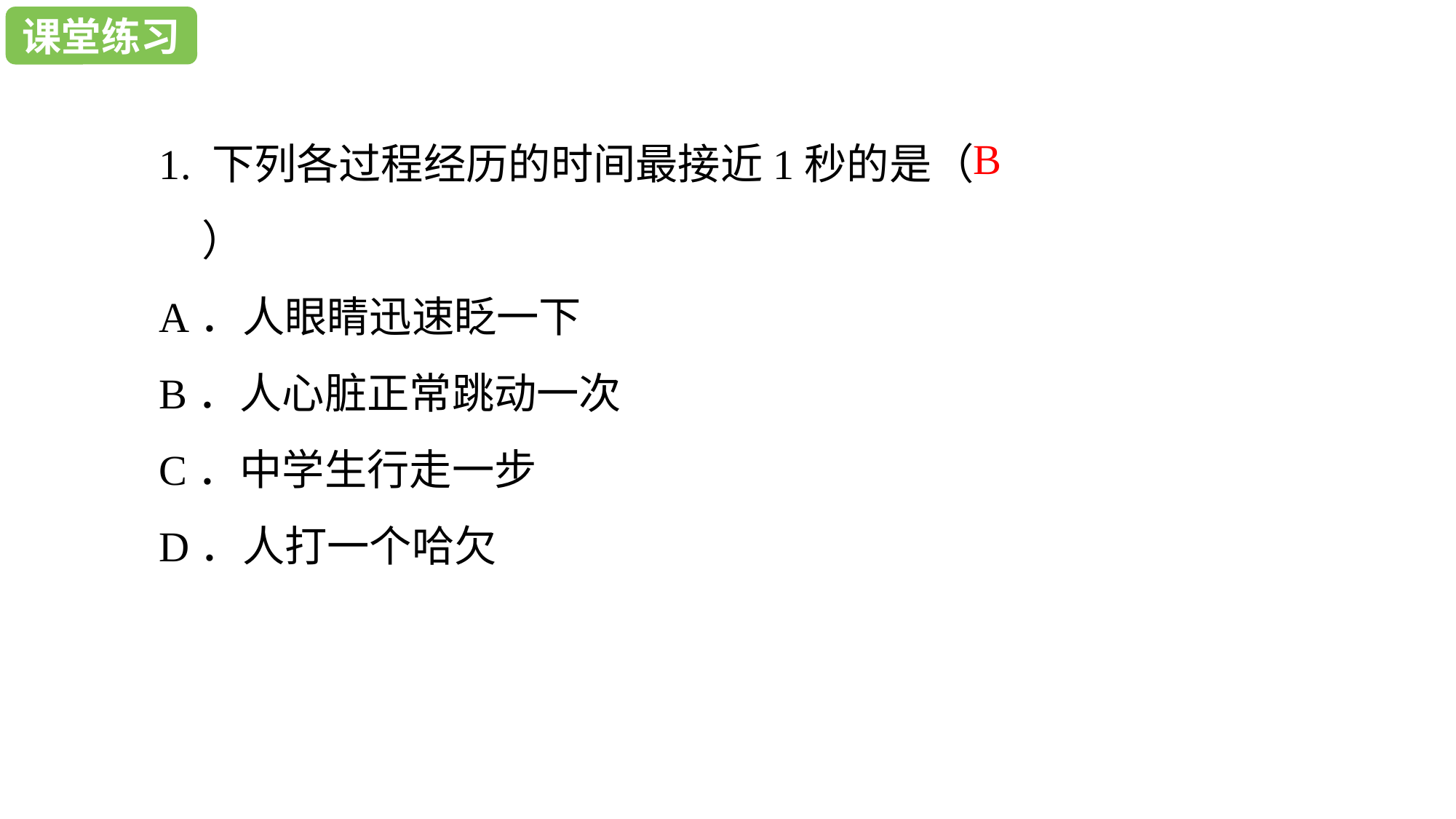

课堂作业
课堂练习
1. 下列各过程经历的时间最接近1秒的是（　　）
A．人眼睛迅速眨一下
B．人心脏正常跳动一次
C．中学生行走一步
D．人打一个哈欠
B